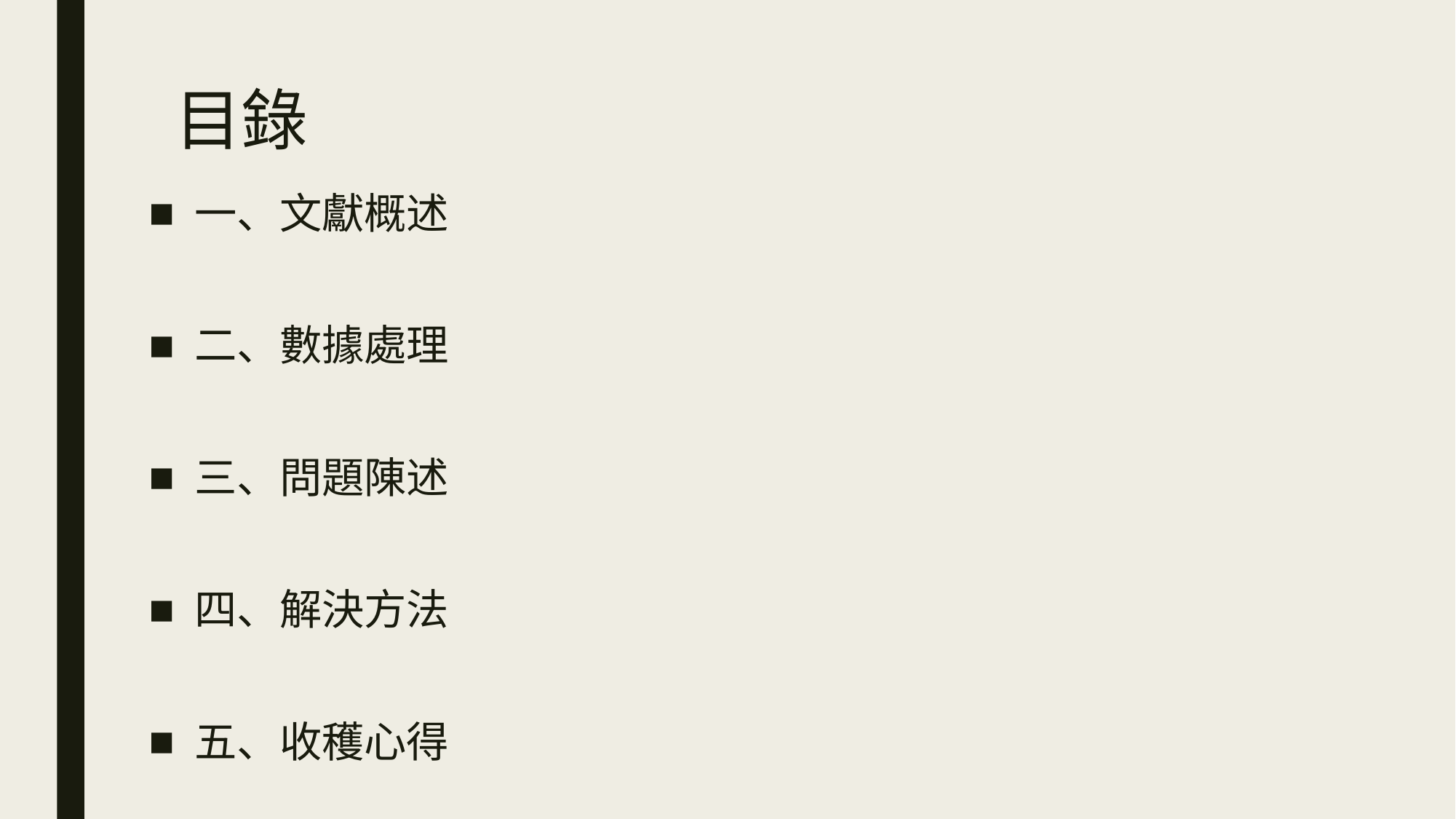

# 目錄
一、文獻概述

二、數據處理

三、問題陳述

四、解決方法

五、收穫心得